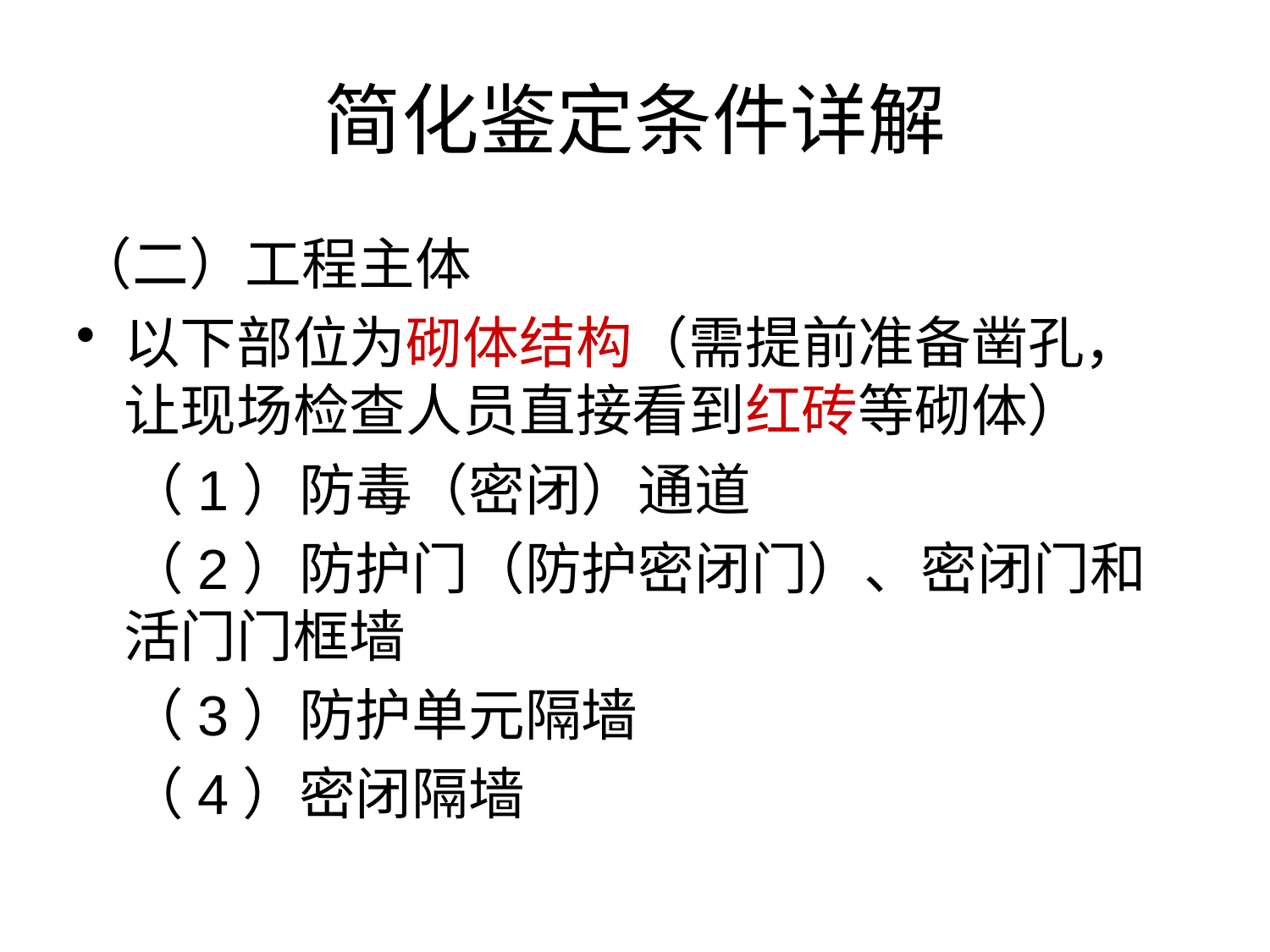

# 简化鉴定条件详解
（二）工程主体
以下部位为砌体结构（需提前准备凿孔，让现场检查人员直接看到红砖等砌体）
   （1）防毒（密闭）通道
   （2）防护门（防护密闭门）、密闭门和活门门框墙
   （3）防护单元隔墙
   （4）密闭隔墙